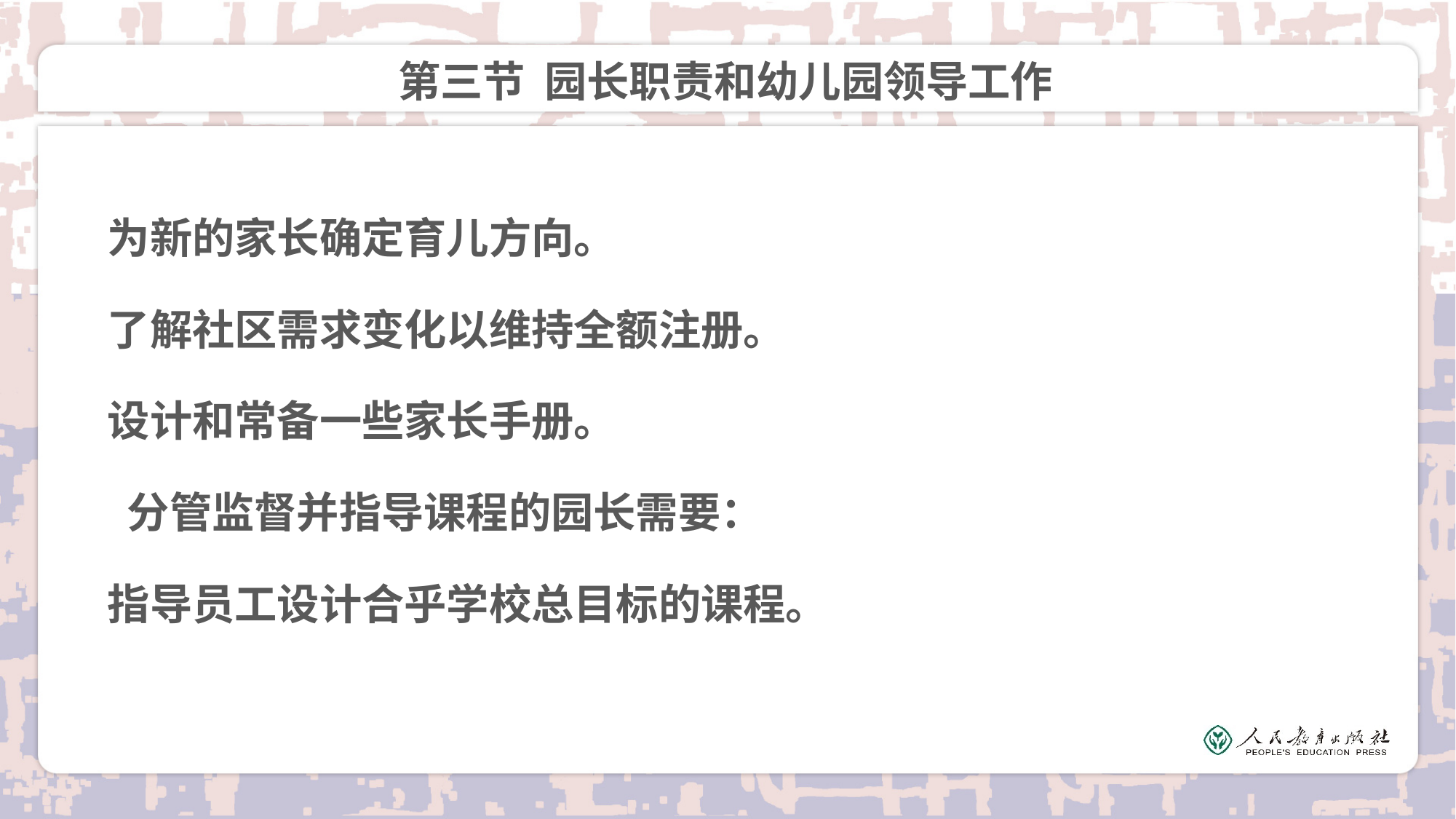

# 第三节  园长职责和幼儿园领导工作
为新的家长确定育儿方向。
了解社区需求变化以维持全额注册。
设计和常备一些家长手册。
 分管监督并指导课程的园长需要：
指导员工设计合乎学校总目标的课程。